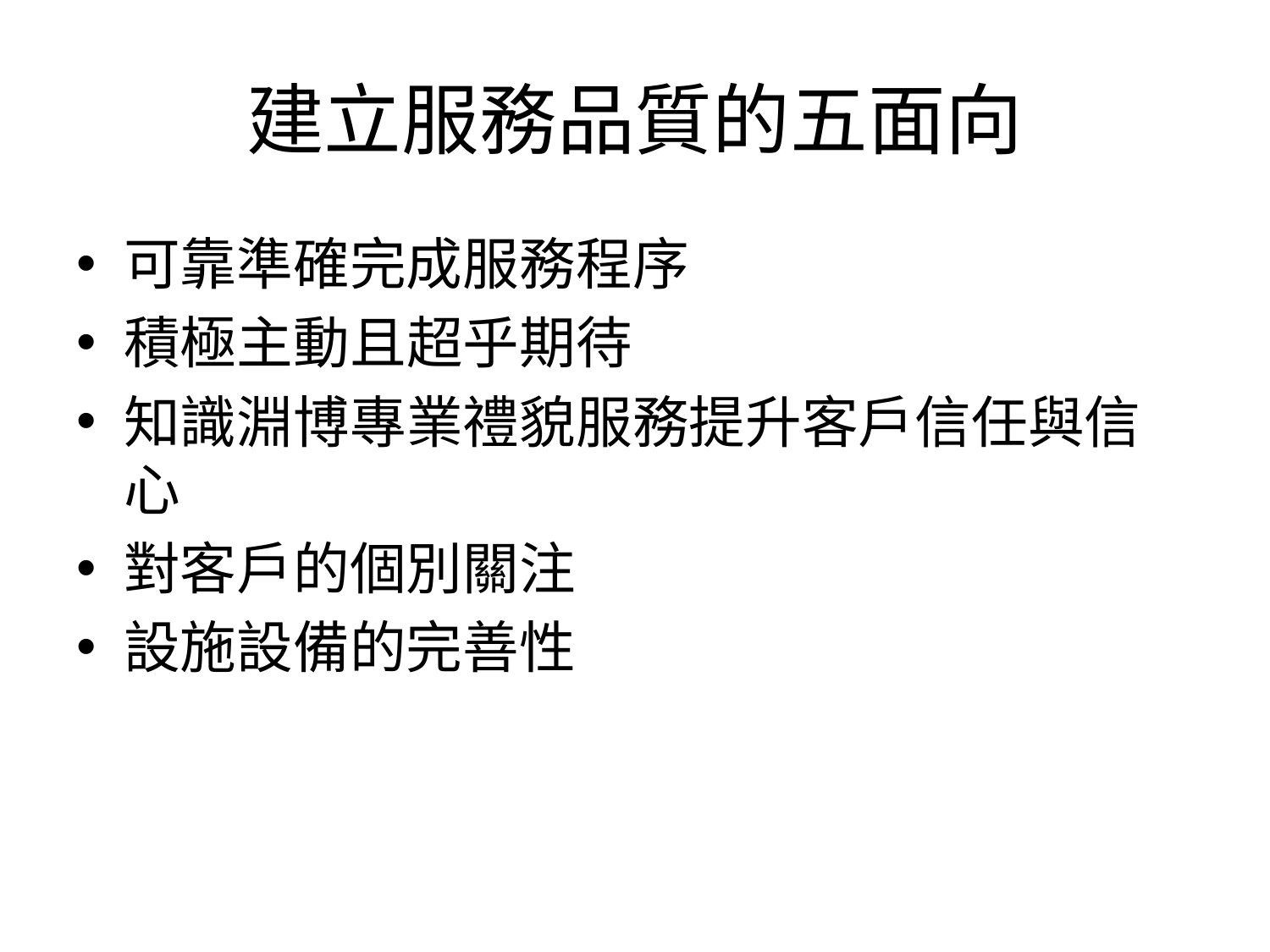

# 建立服務品質的五面向
可靠準確完成服務程序
積極主動且超乎期待
知識淵博專業禮貌服務提升客戶信任與信心
對客戶的個別關注
設施設備的完善性